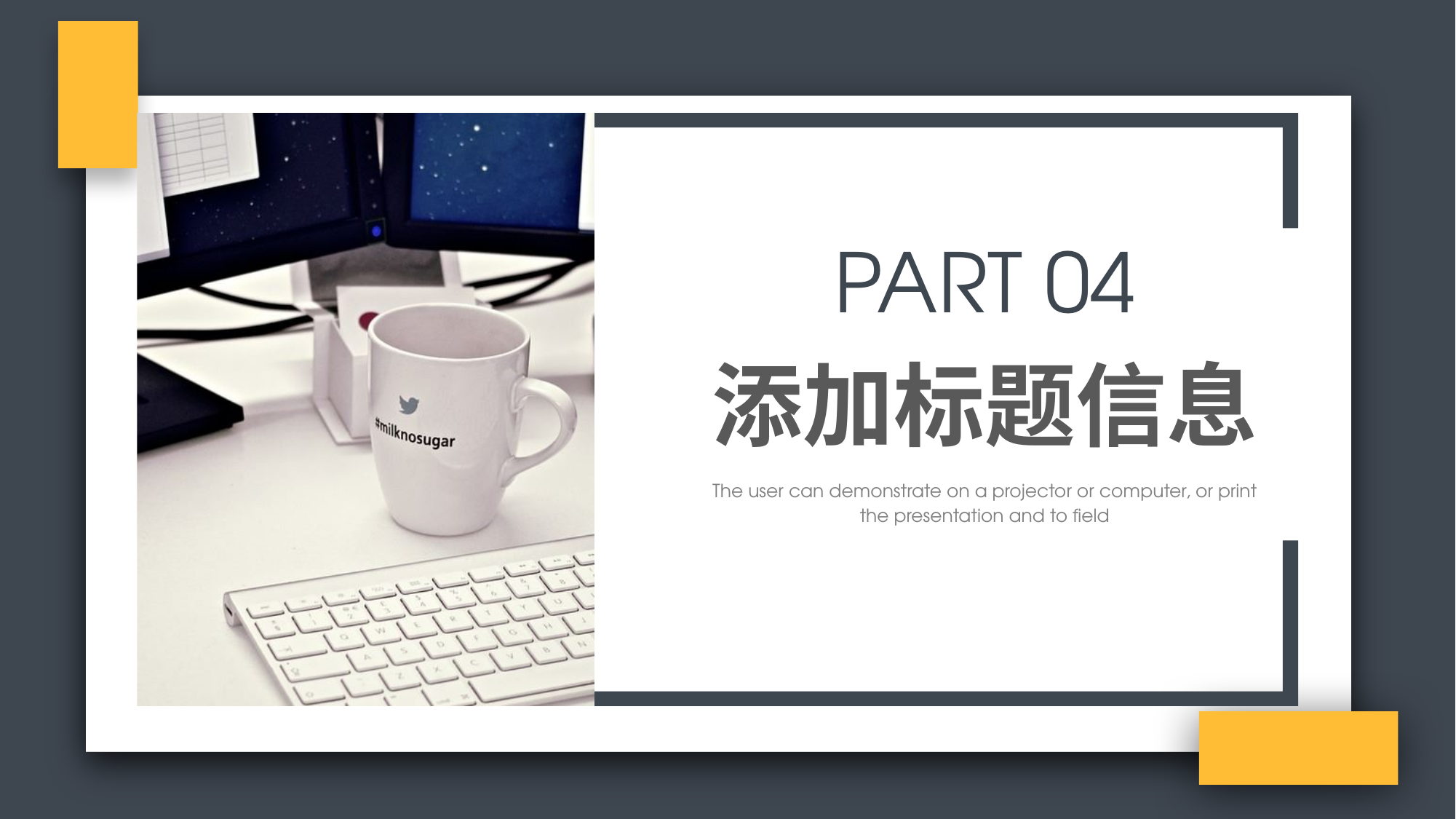

PART 04
添加标题信息
The user can demonstrate on a projector or computer, or print the presentation and to field